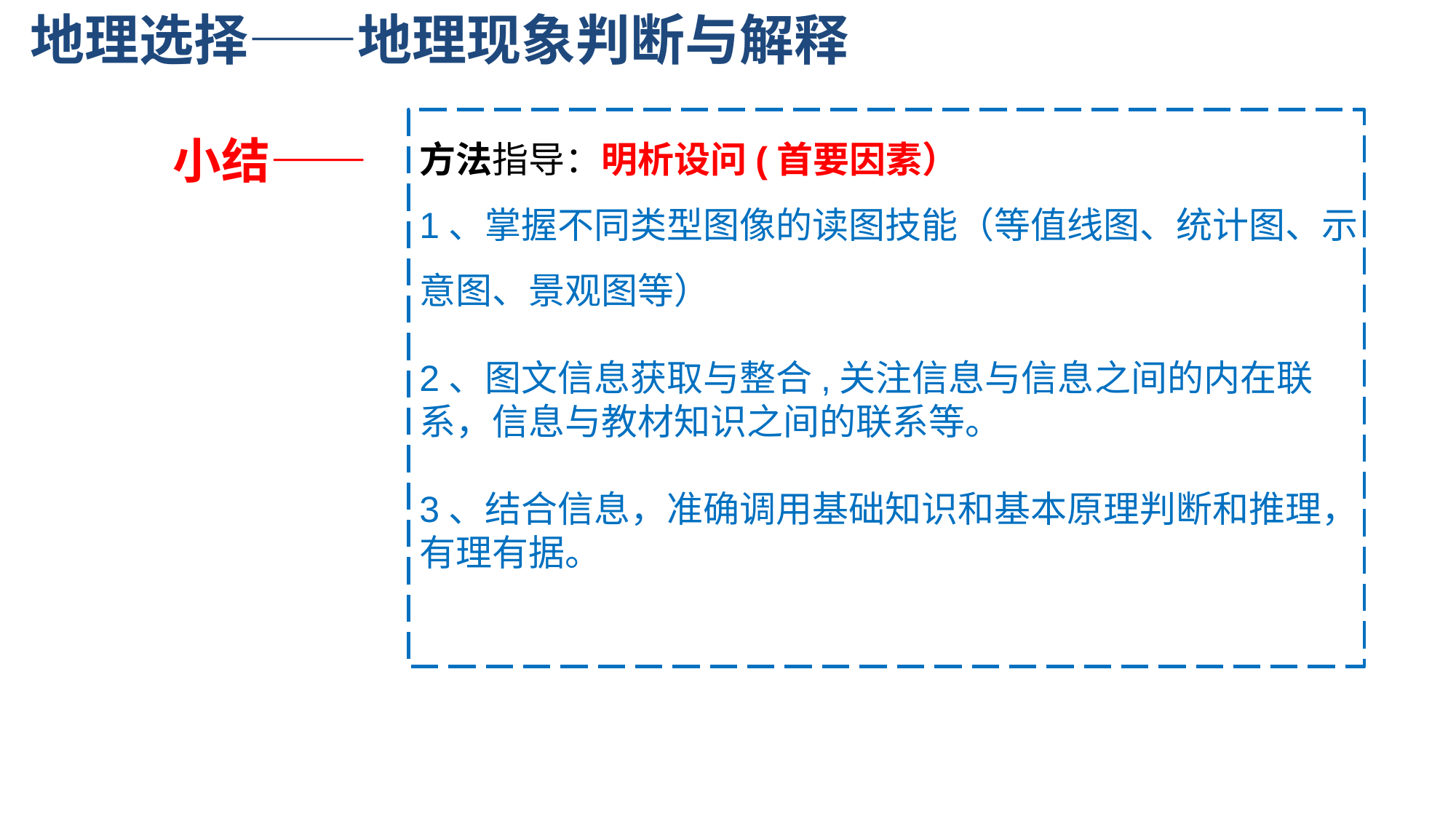

地理选择——地理现象判断与解释
方法指导：明析设问(首要因素）
1、掌握不同类型图像的读图技能（等值线图、统计图、示意图、景观图等）

2、图文信息获取与整合,关注信息与信息之间的内在联系，信息与教材知识之间的联系等。

3、结合信息，准确调用基础知识和基本原理判断和推理，有理有据。

小结——